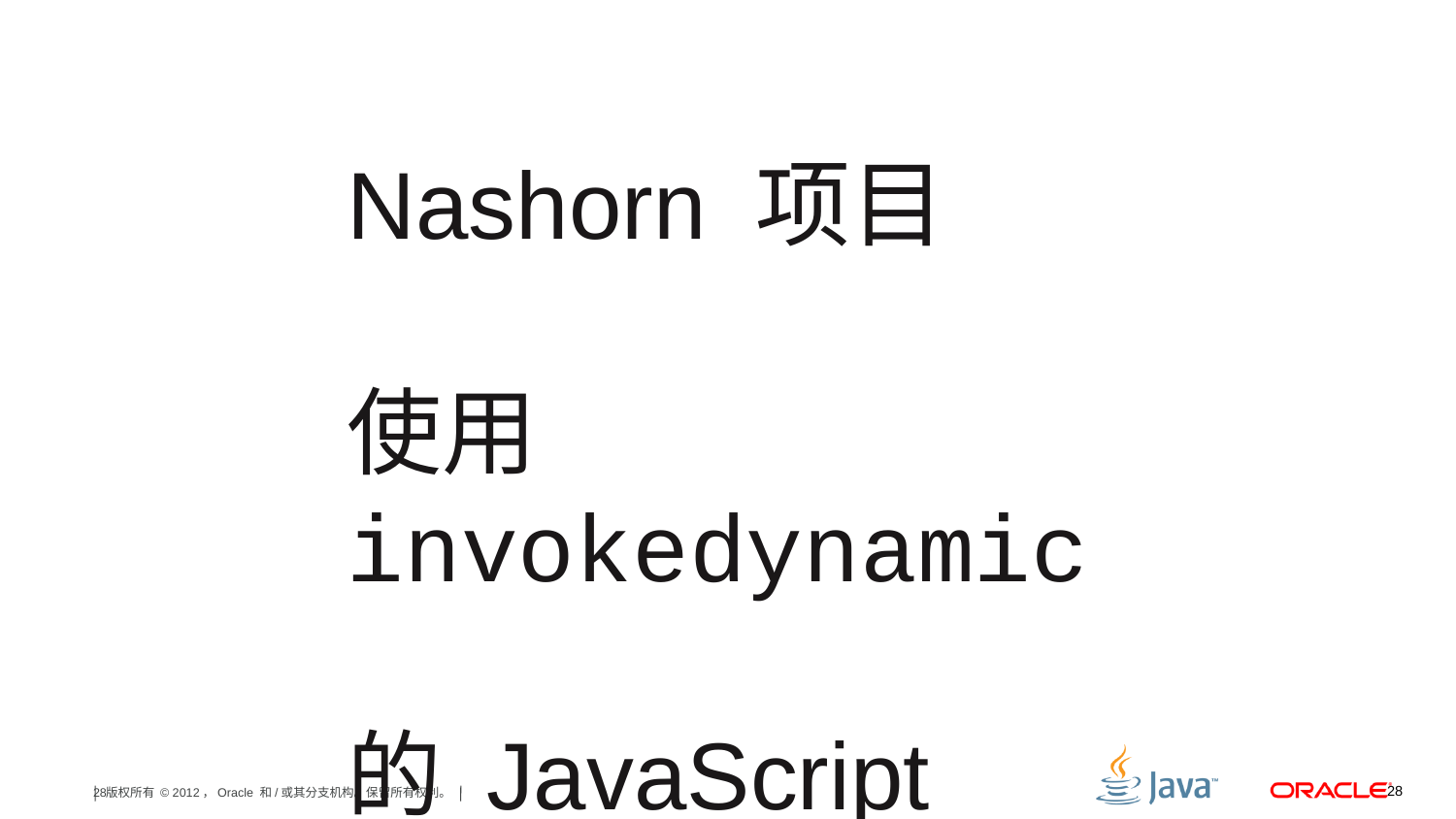

Nashorn 项目

使用 invokedynamic
的 JavaScript
28